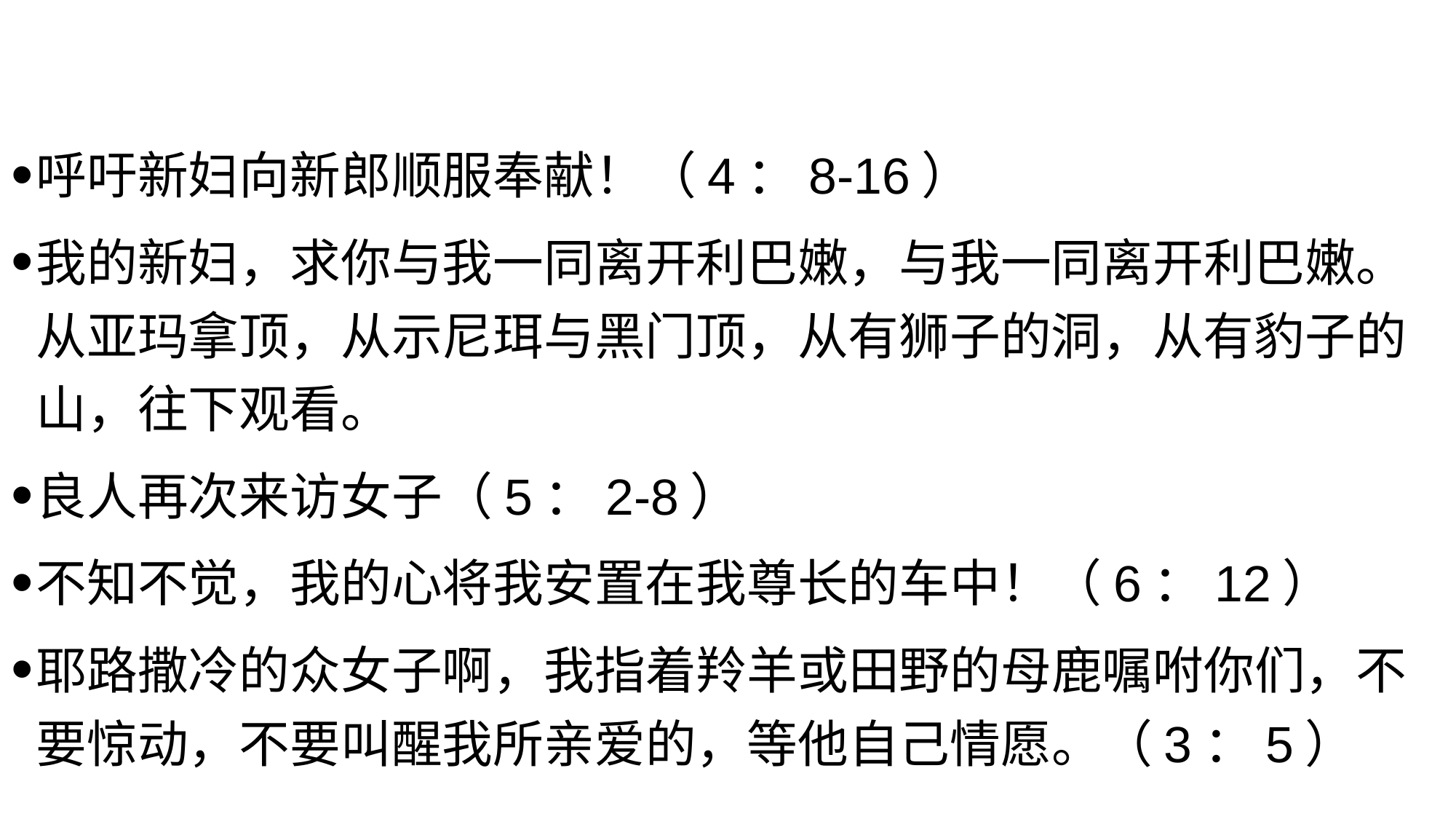

呼吁新妇向新郎顺服奉献！（4：8-16）
我的新妇，求你与我一同离开利巴嫩，与我一同离开利巴嫩。从亚玛拿顶，从示尼珥与黑门顶，从有狮子的洞，从有豹子的山，往下观看。
良人再次来访女子（5：2-8）
不知不觉，我的心将我安置在我尊长的车中！（6：12）
耶路撒冷的众女子啊，我指着羚羊或田野的母鹿嘱咐你们，不要惊动，不要叫醒我所亲爱的，等他自己情愿。（3：5）

#